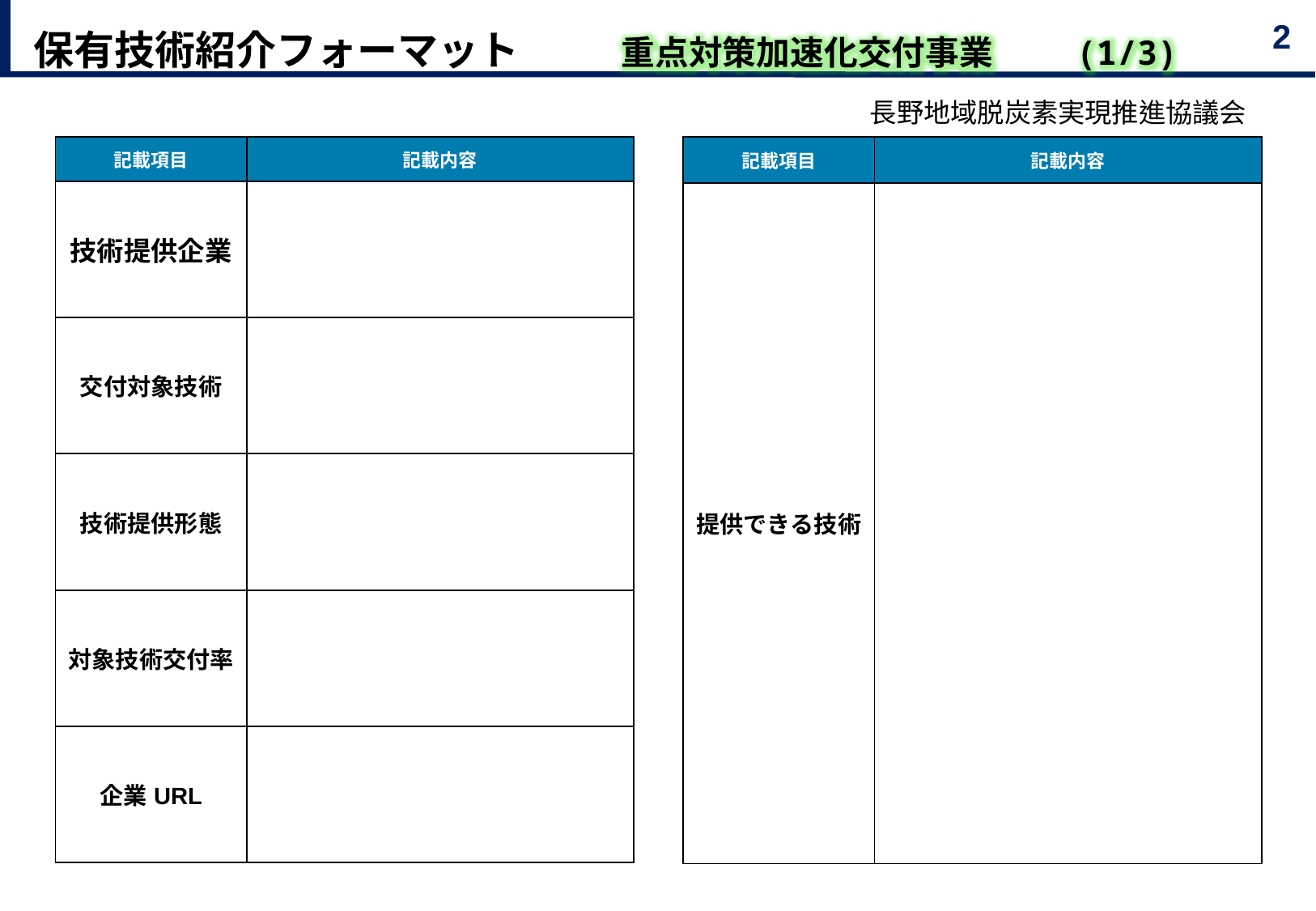

重点対策加速化交付事業　　 (1/3)
# 保有技術紹介フォーマット
2
長野地域脱炭素実現推進協議会
| 記載項目 | 記載内容 |
| --- | --- |
| 技術提供企業 |  |
| 交付対象技術 |  |
| 技術提供形態 |  |
| 対象技術交付率 |  |
| 企業URL |  |
| 記載項目 | 記載内容 |
| --- | --- |
| 提供できる技術 |  |